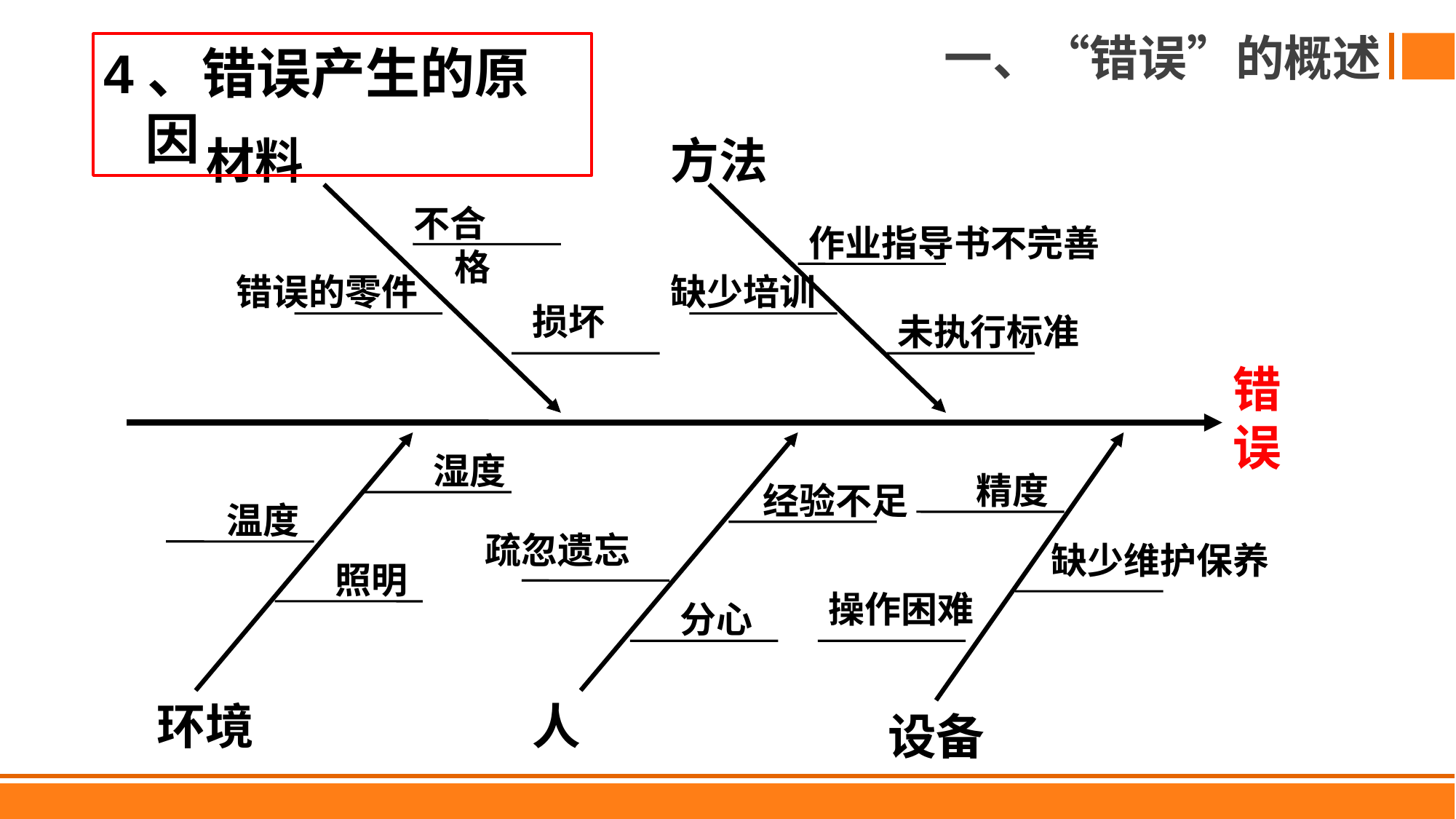

一、“错误”的概述
4、错误产生的原因
材料
方法

不合格
作业指导书不完善

错误的零件
缺少培训

损坏
未执行标准

错误

湿度
精度
经验不足
温度

疏忽遗忘

缺少维护保养

照明

操作困难
分心

环境
人
设备